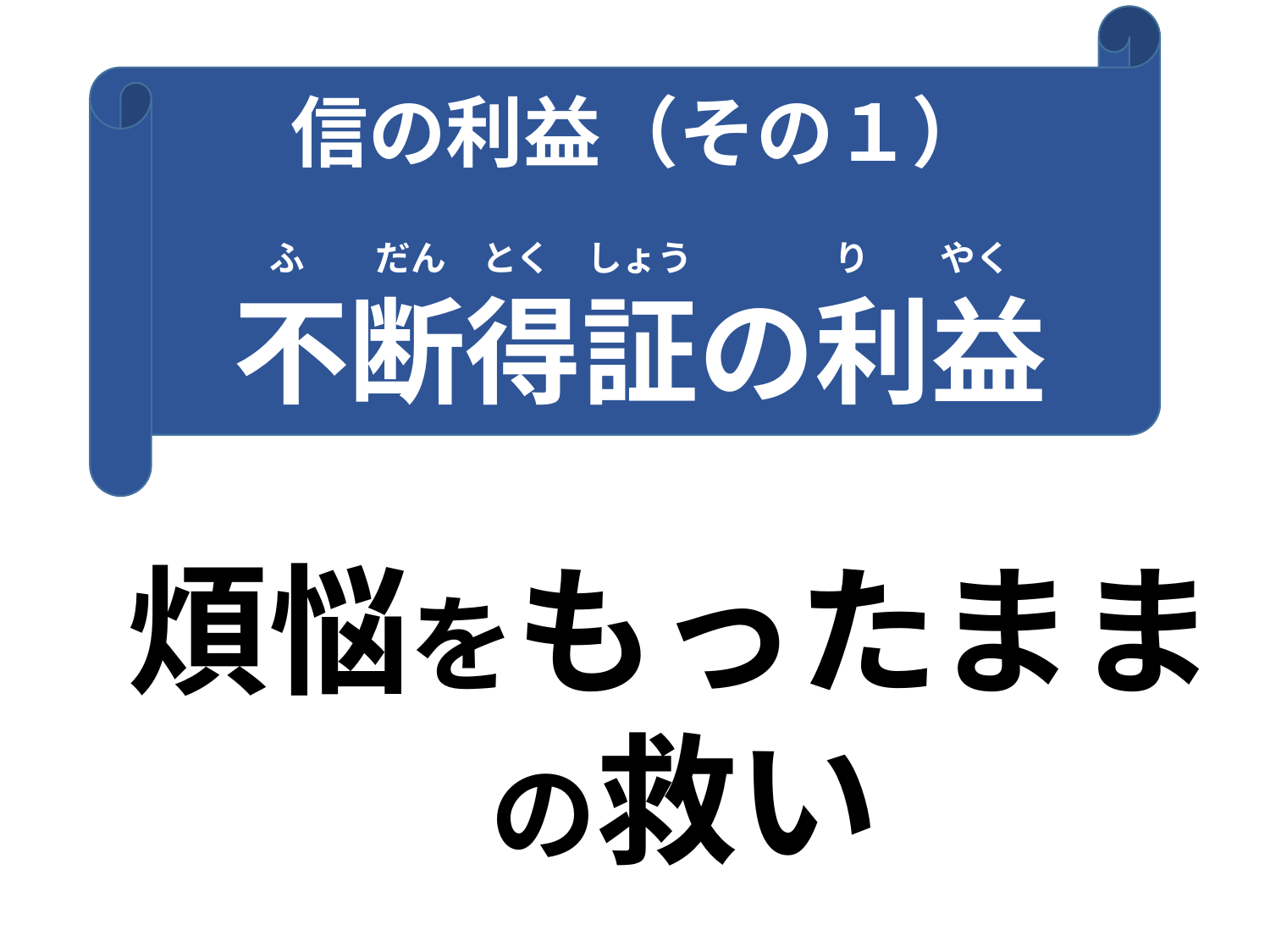

信の利益（その１）

　　　ふ　　だん　とく　しょう　　　　り　　やく
不断得証の利益
煩悩をもったまま
の救い